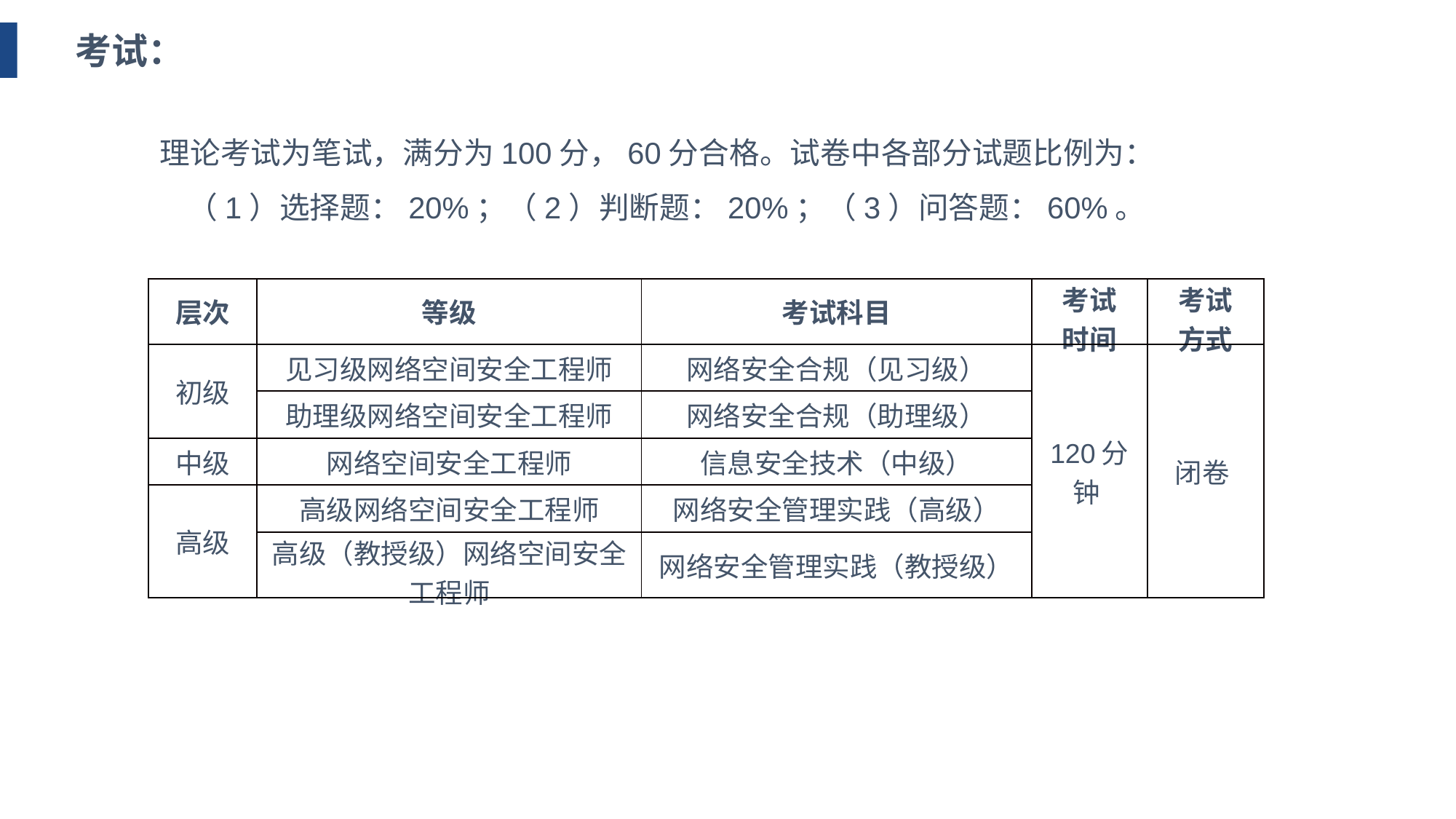

考试：
理论考试为笔试，满分为100分，60分合格。试卷中各部分试题比例为：
   （1）选择题：20%；（2）判断题：20%；（3）问答题：60%。
| 层次 | 等级 | 考试科目 | 考试 时间 | 考试 方式 |
| --- | --- | --- | --- | --- |
| 初级 | 见习级网络空间安全工程师 | 网络安全合规（见习级） | 120分钟 | 闭卷 |
|  | 助理级网络空间安全工程师 | 网络安全合规（助理级） |  |  |
| 中级 | 网络空间安全工程师 | 信息安全技术（中级） |  |  |
| 高级 | 高级网络空间安全工程师 | 网络安全管理实践（高级） |  |  |
|  | 高级（教授级）网络空间安全工程师 | 网络安全管理实践（教授级） |  |  |